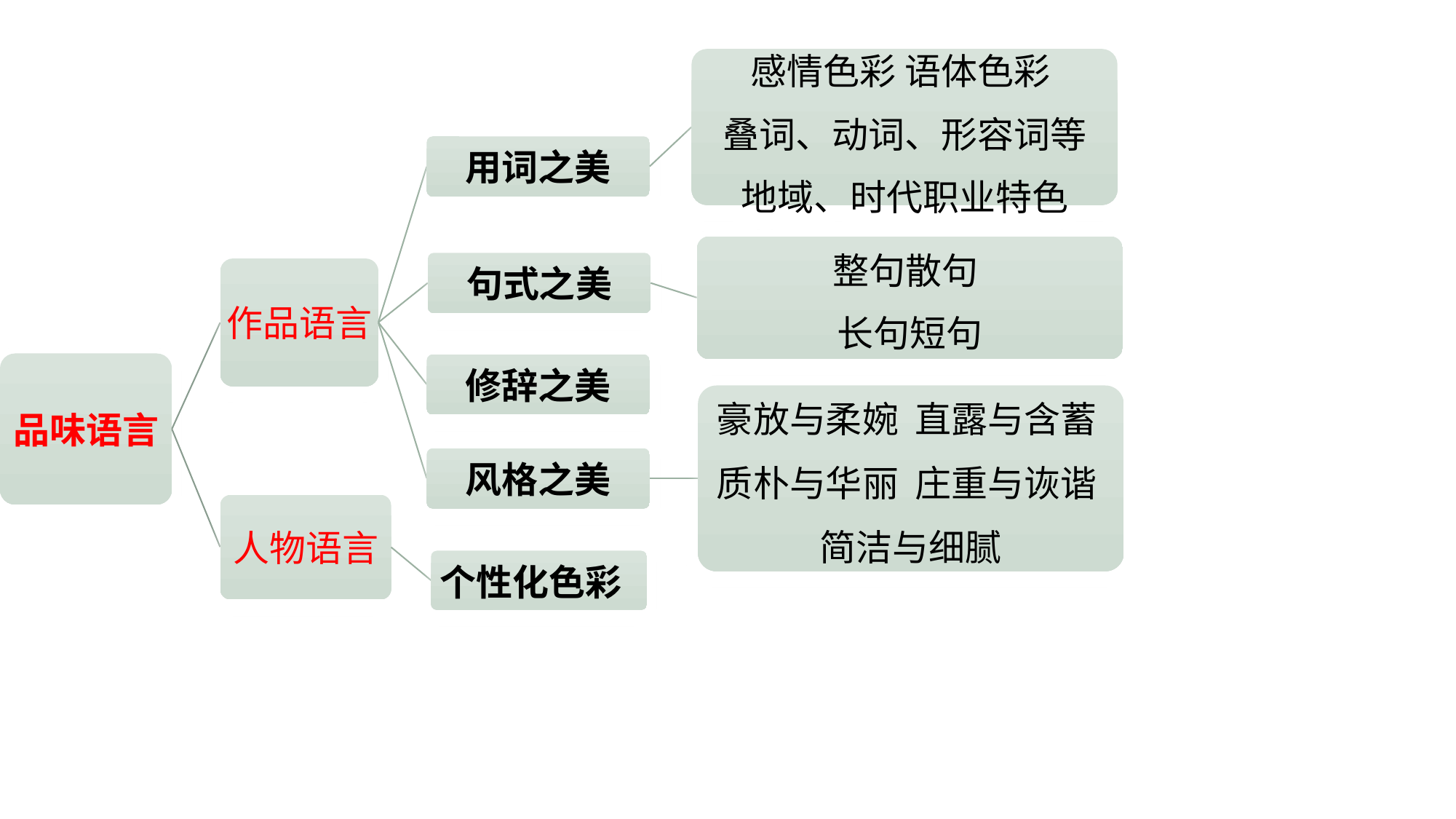

品味语言

作品语言

用词之美

感情色彩 语体色彩
叠词、动词、形容词等
地域、时代职业特色

句式之美

整句散句
长句短句

修辞之美

风格之美

豪放与柔婉  直露与含蓄
质朴与华丽  庄重与诙谐
简洁与细腻

人物语言

个性化色彩